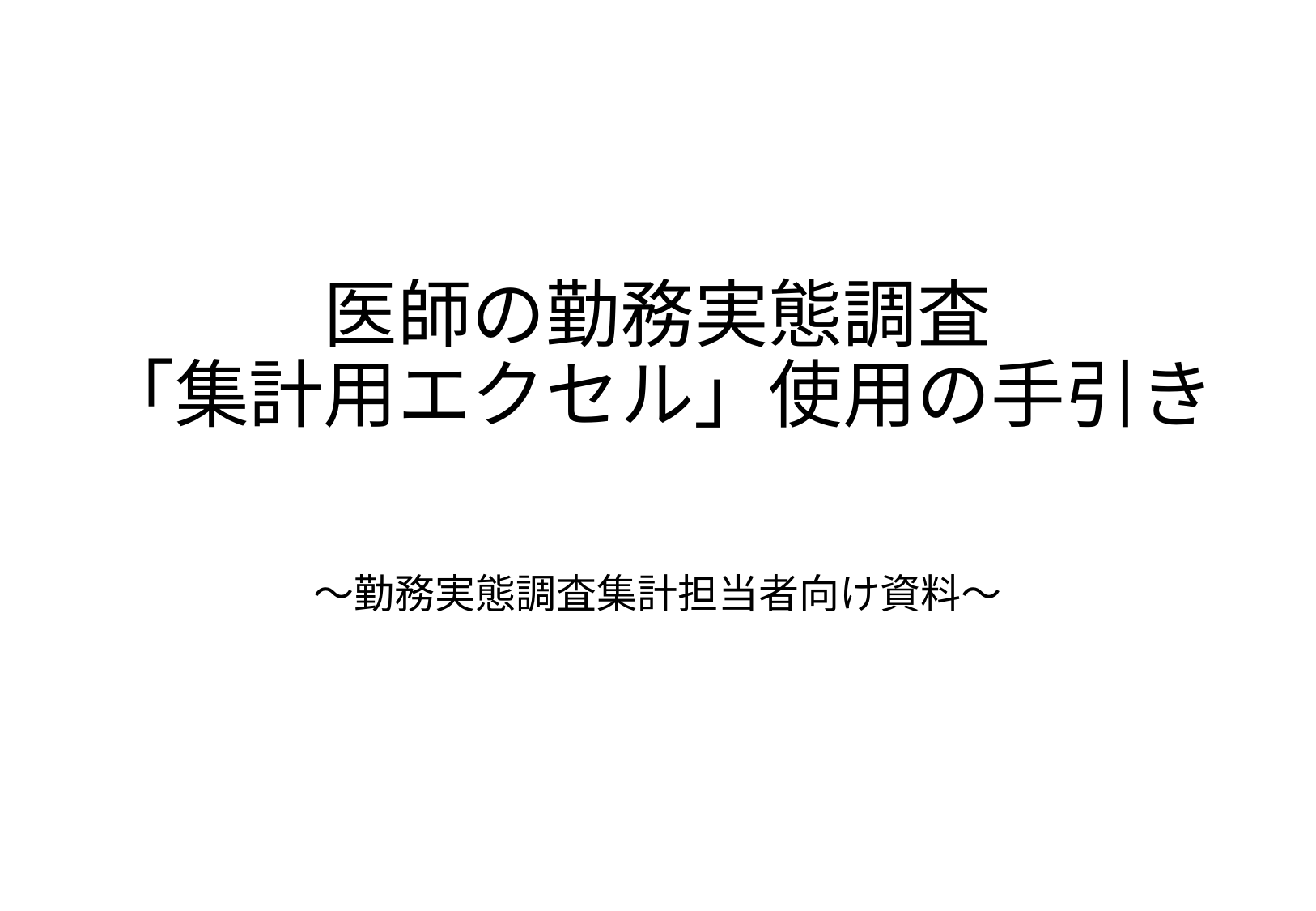

# 医師の勤務実態調査 「集計用エクセル」使用の手引き
～勤務実態調査集計担当者向け資料～